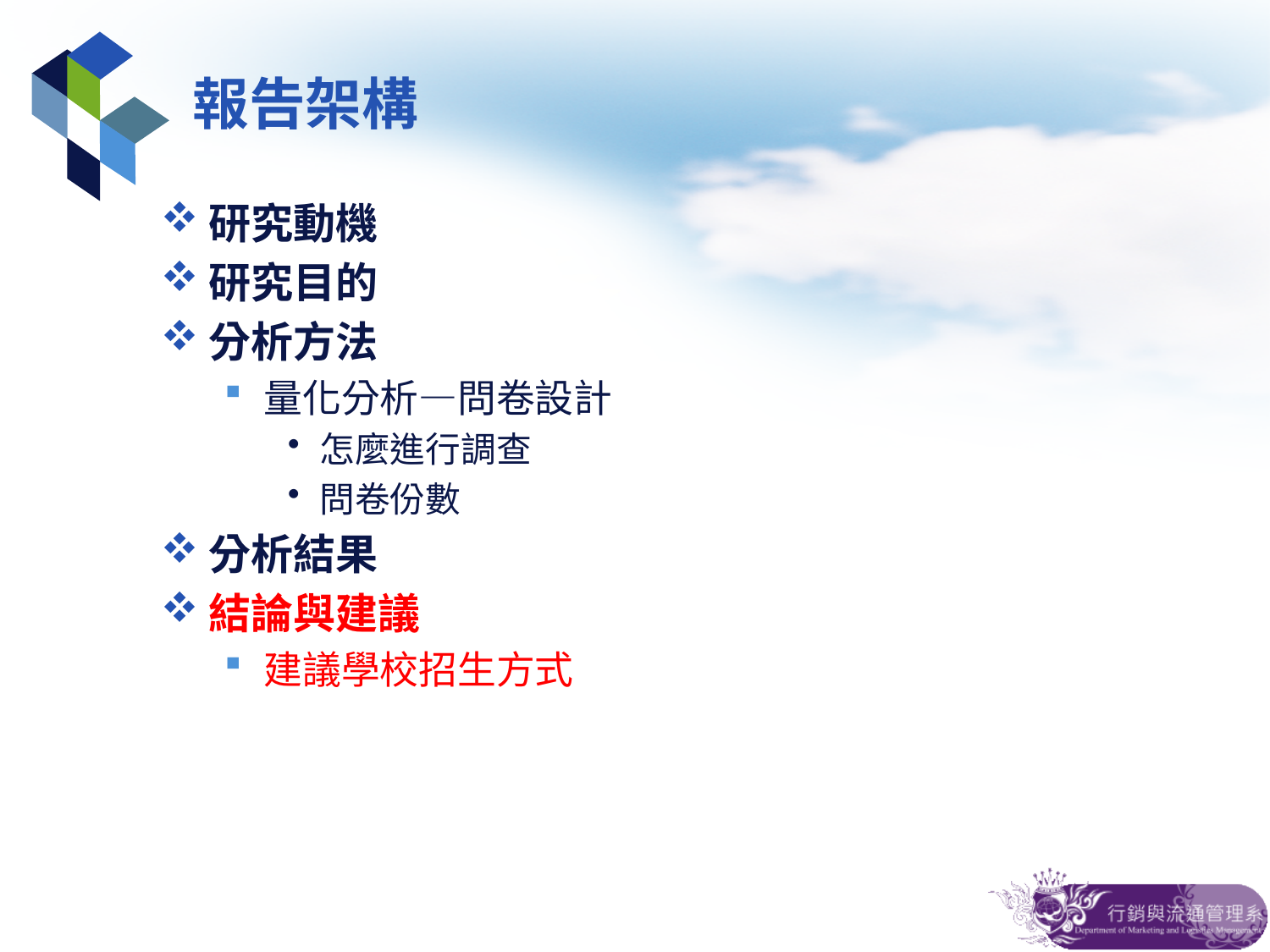

# 報告架構
研究動機
研究目的
分析方法
量化分析—問卷設計
怎麼進行調查
問卷份數
分析結果
結論與建議
建議學校招生方式